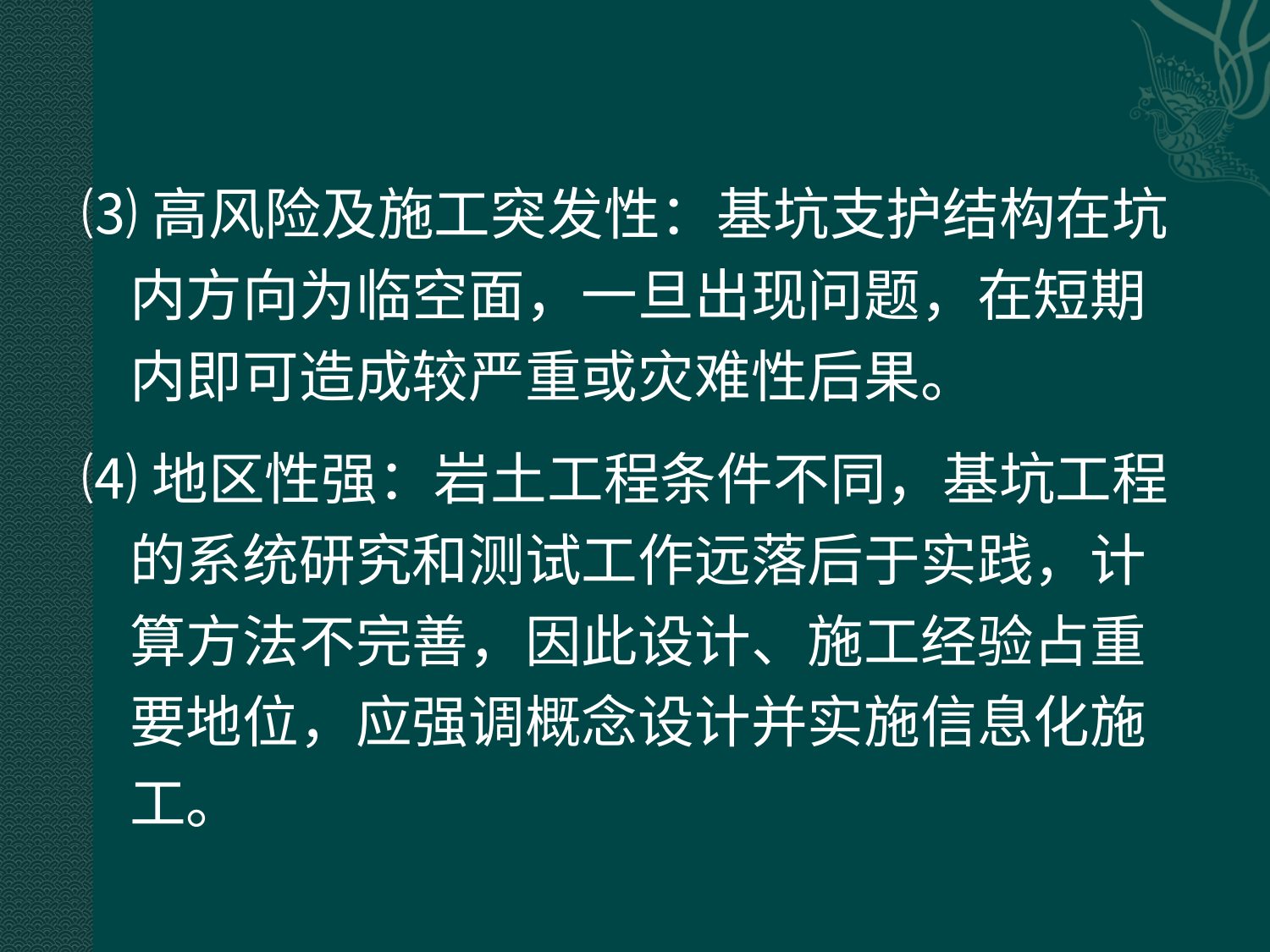

#
⑶高风险及施工突发性：基坑支护结构在坑内方向为临空面，一旦出现问题，在短期内即可造成较严重或灾难性后果。
⑷地区性强：岩土工程条件不同，基坑工程的系统研究和测试工作远落后于实践，计算方法不完善，因此设计、施工经验占重要地位，应强调概念设计并实施信息化施工。